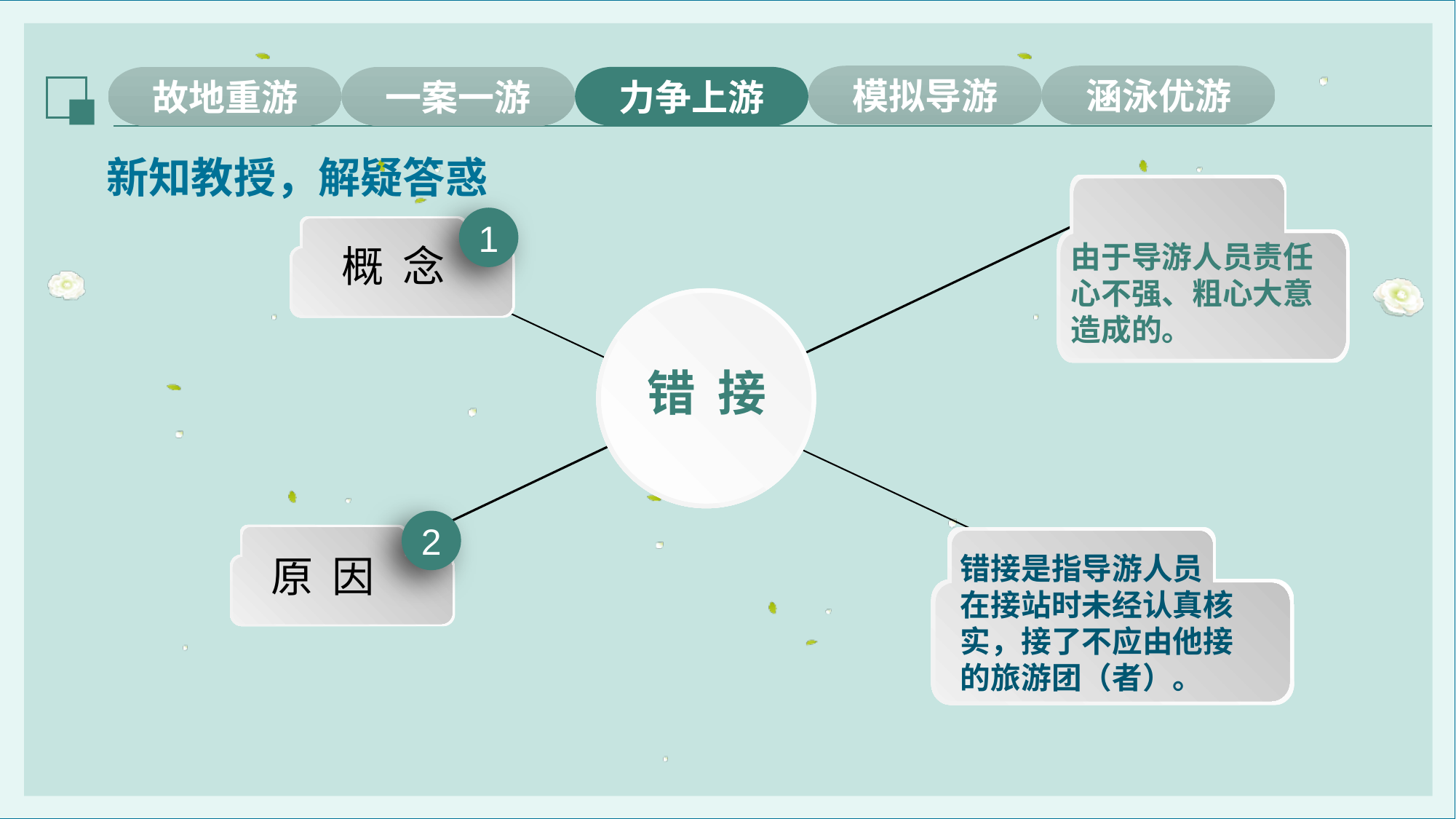

模拟导游
涵泳优游
故地重游
一案一游
力争上游

新知教授，解疑答惑

1

由于导游人员责任心不强、粗心大意造成的。
概  念

错  接
2

原  因
错接是指导游人员
在接站时未经认真核实，接了不应由他接的旅游团（者）。